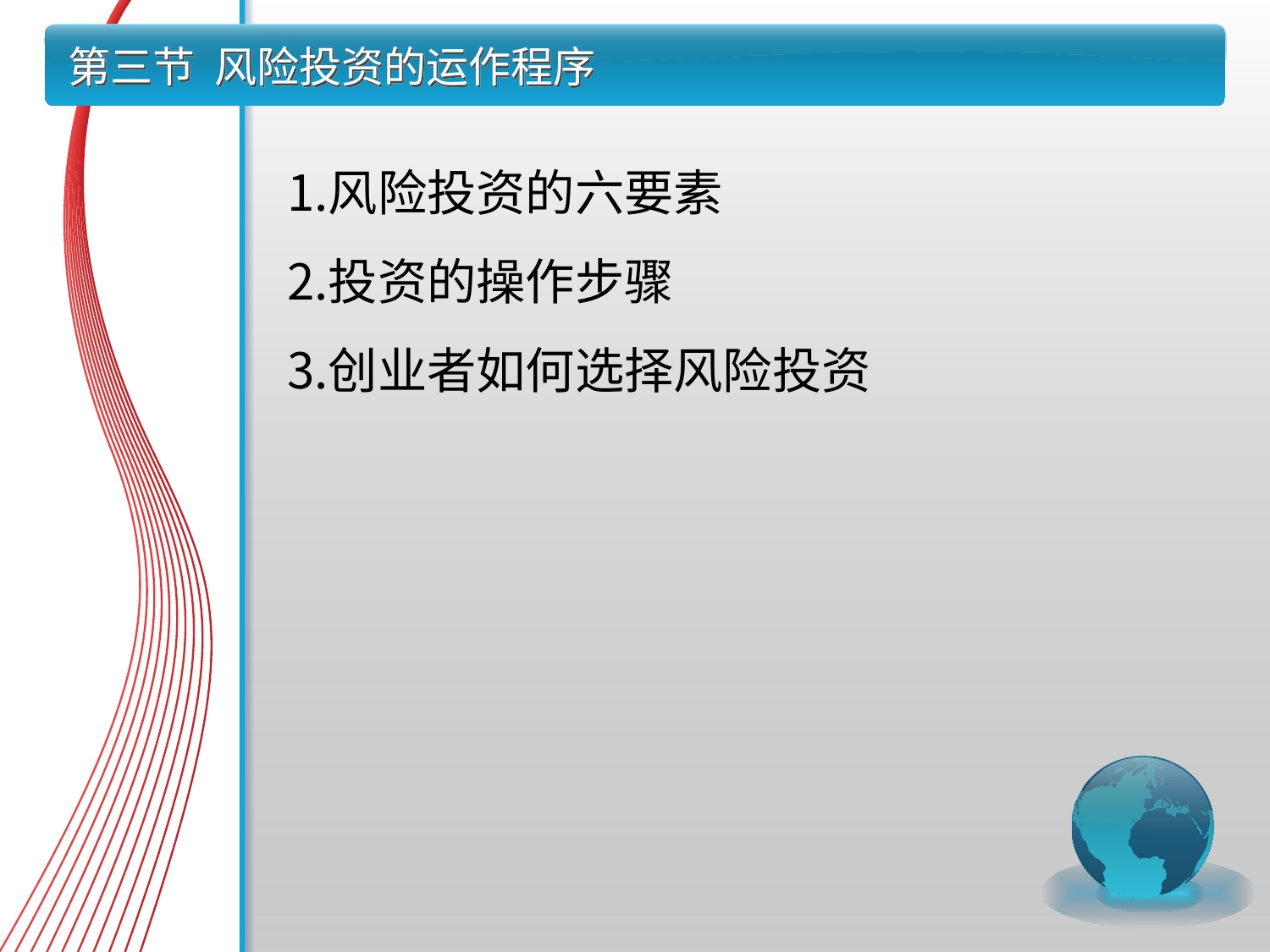

# 第三节  风险投资的运作程序
风险投资的六要素
投资的操作步骤
创业者如何选择风险投资